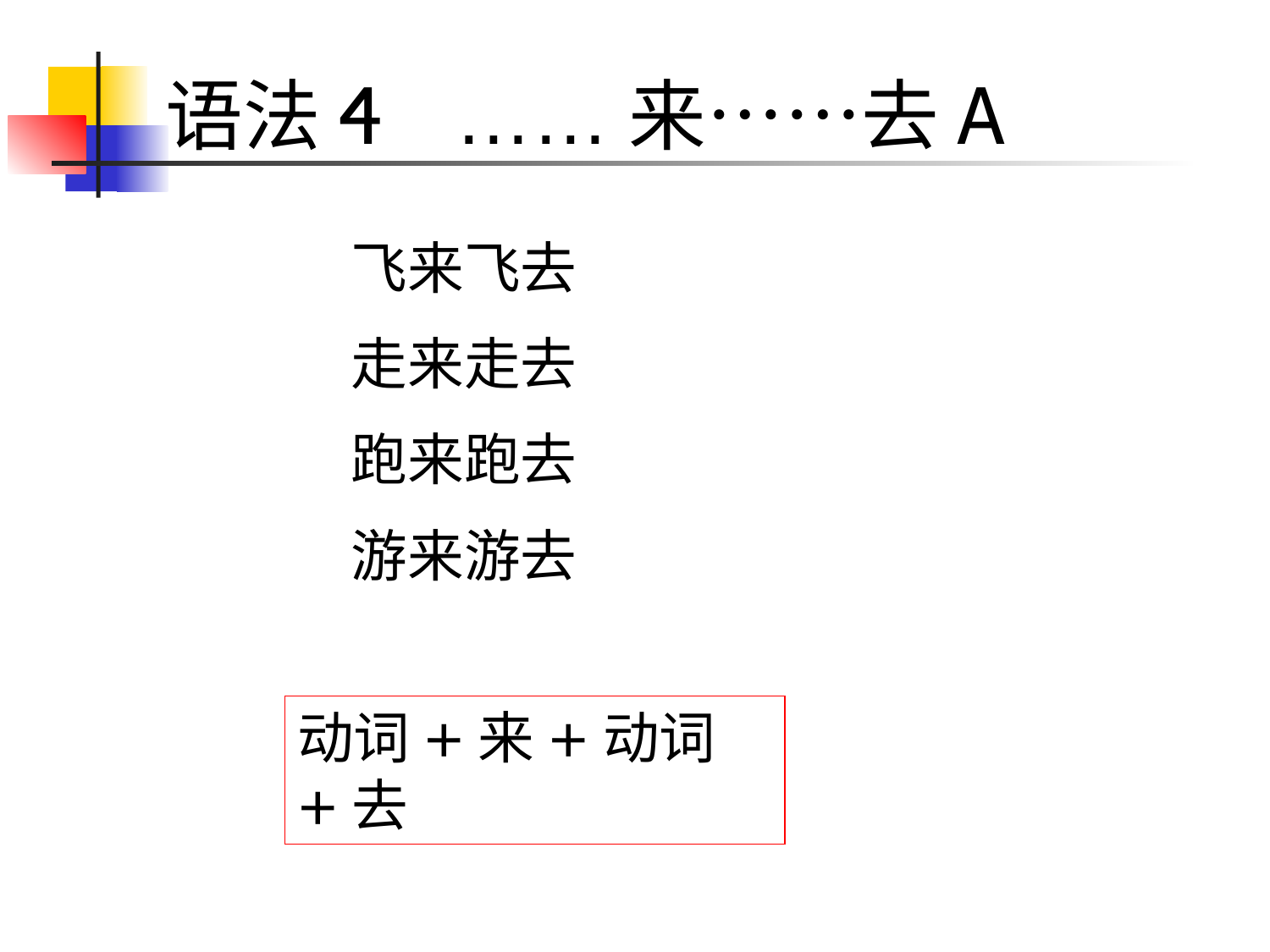

# 语法4   ……来……去A
飞来飞去
走来走去
跑来跑去
游来游去
动词+来+动词+去